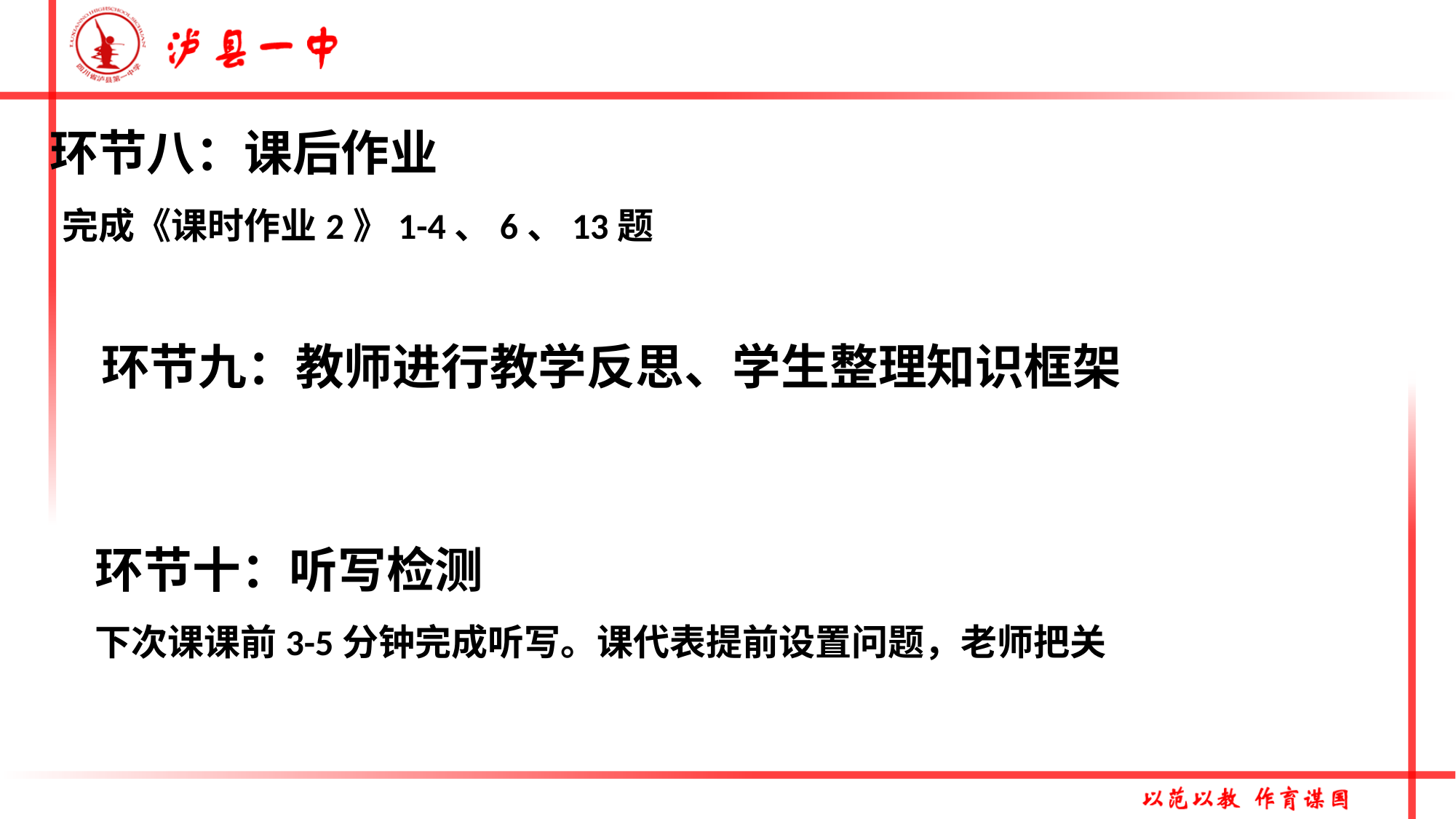

环节八：课后作业
 完成《课时作业2》1-4、6、13题
环节九：教师进行教学反思、学生整理知识框架
环节十：听写检测
下次课课前3-5分钟完成听写。课代表提前设置问题，老师把关